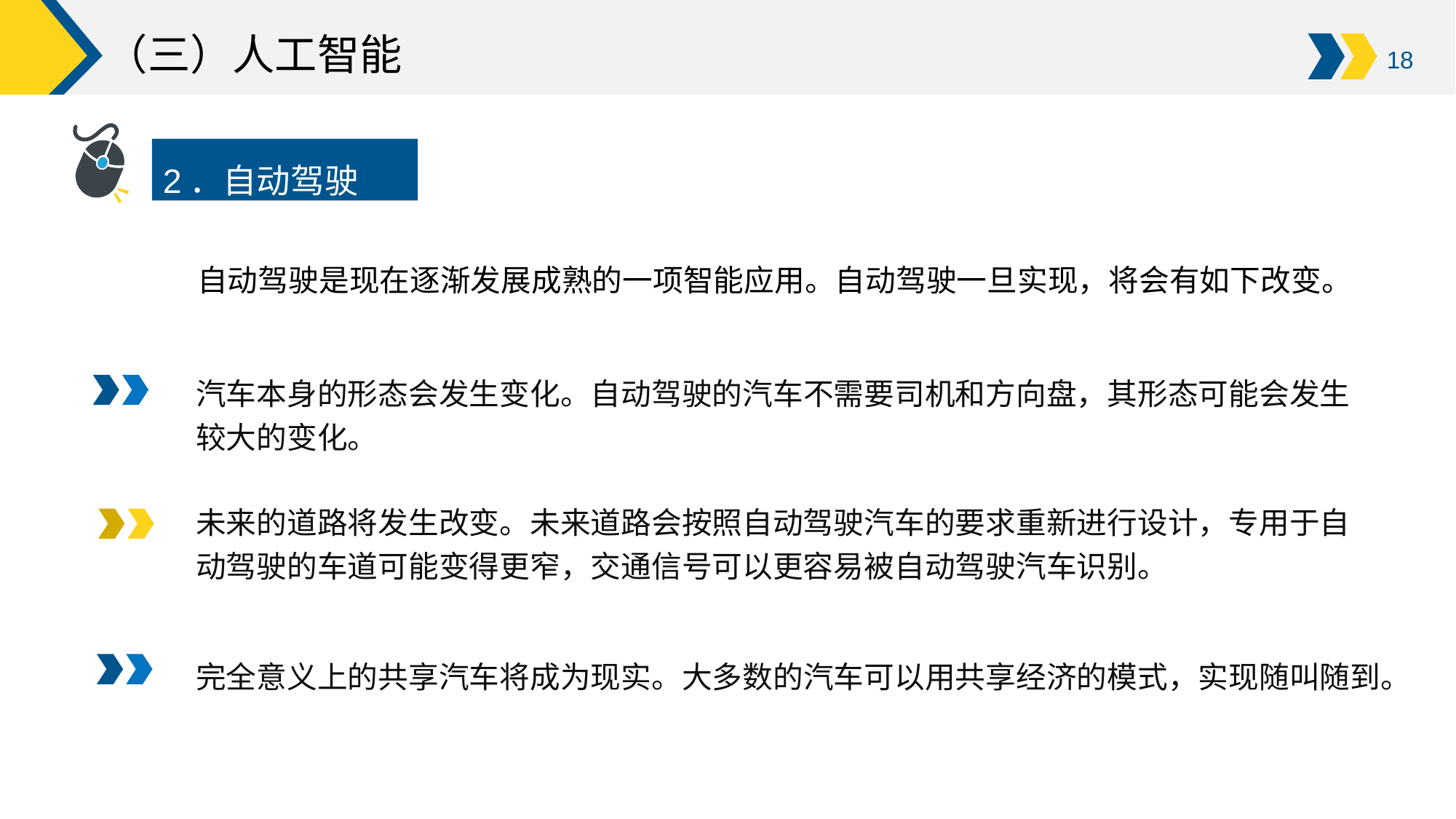

# （三）人工智能

2．自动驾驶
自动驾驶是现在逐渐发展成熟的一项智能应用。自动驾驶一旦实现，将会有如下改变。
汽车本身的形态会发生变化。自动驾驶的汽车不需要司机和方向盘，其形态可能会发生较大的变化。

未来的道路将发生改变。未来道路会按照自动驾驶汽车的要求重新进行设计，专用于自动驾驶的车道可能变得更窄，交通信号可以更容易被自动驾驶汽车识别。

完全意义上的共享汽车将成为现实。大多数的汽车可以用共享经济的模式，实现随叫随到。